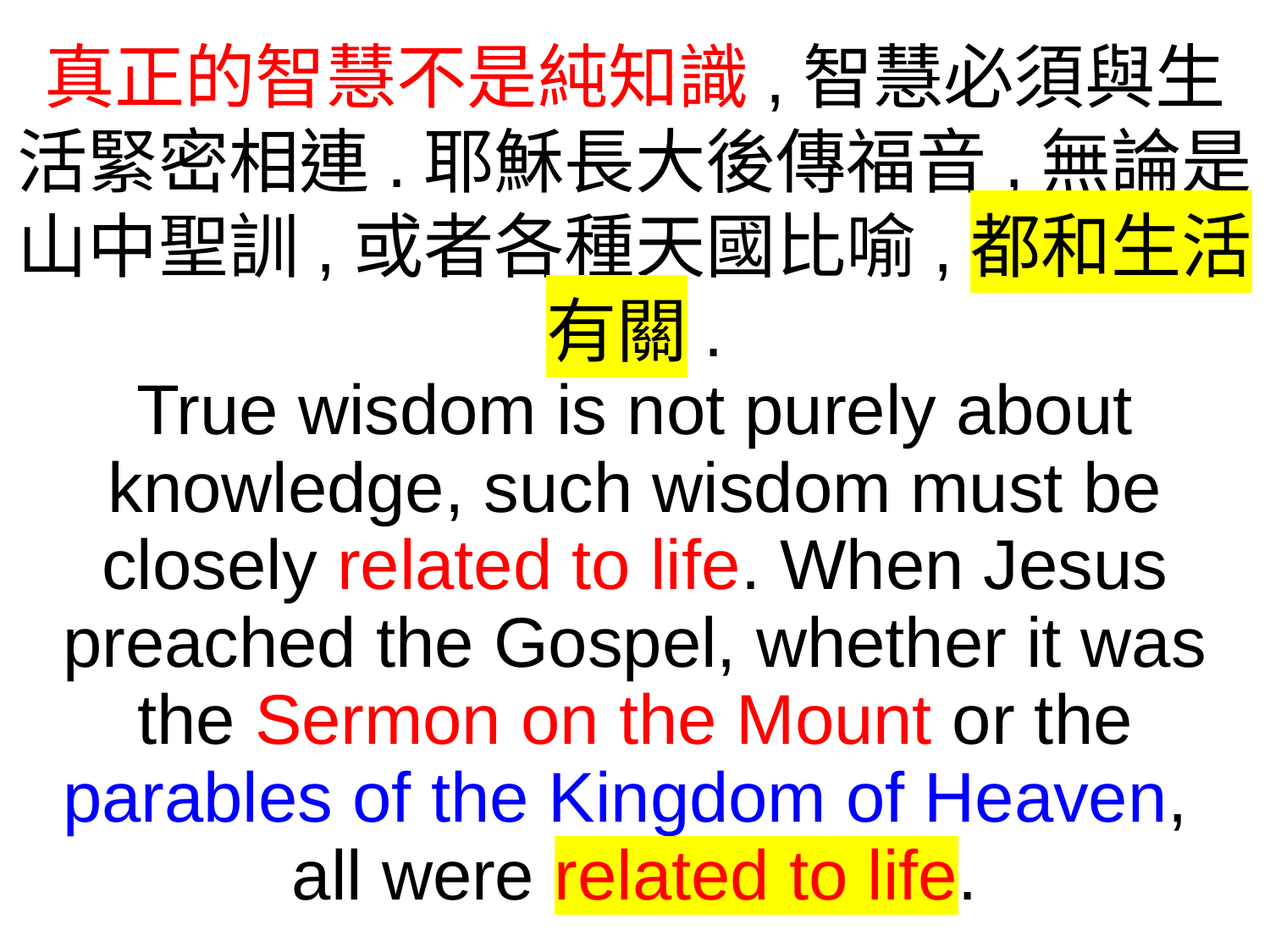

真正的智慧不是純知識,智慧必須與生活緊密相連.耶穌長大後傳福音,無論是山中聖訓,或者各種天國比喻,都和生活有關.
True wisdom is not purely about knowledge, such wisdom must be closely related to life. When Jesus preached the Gospel, whether it was the Sermon on the Mount or the parables of the Kingdom of Heaven,
all were related to life.